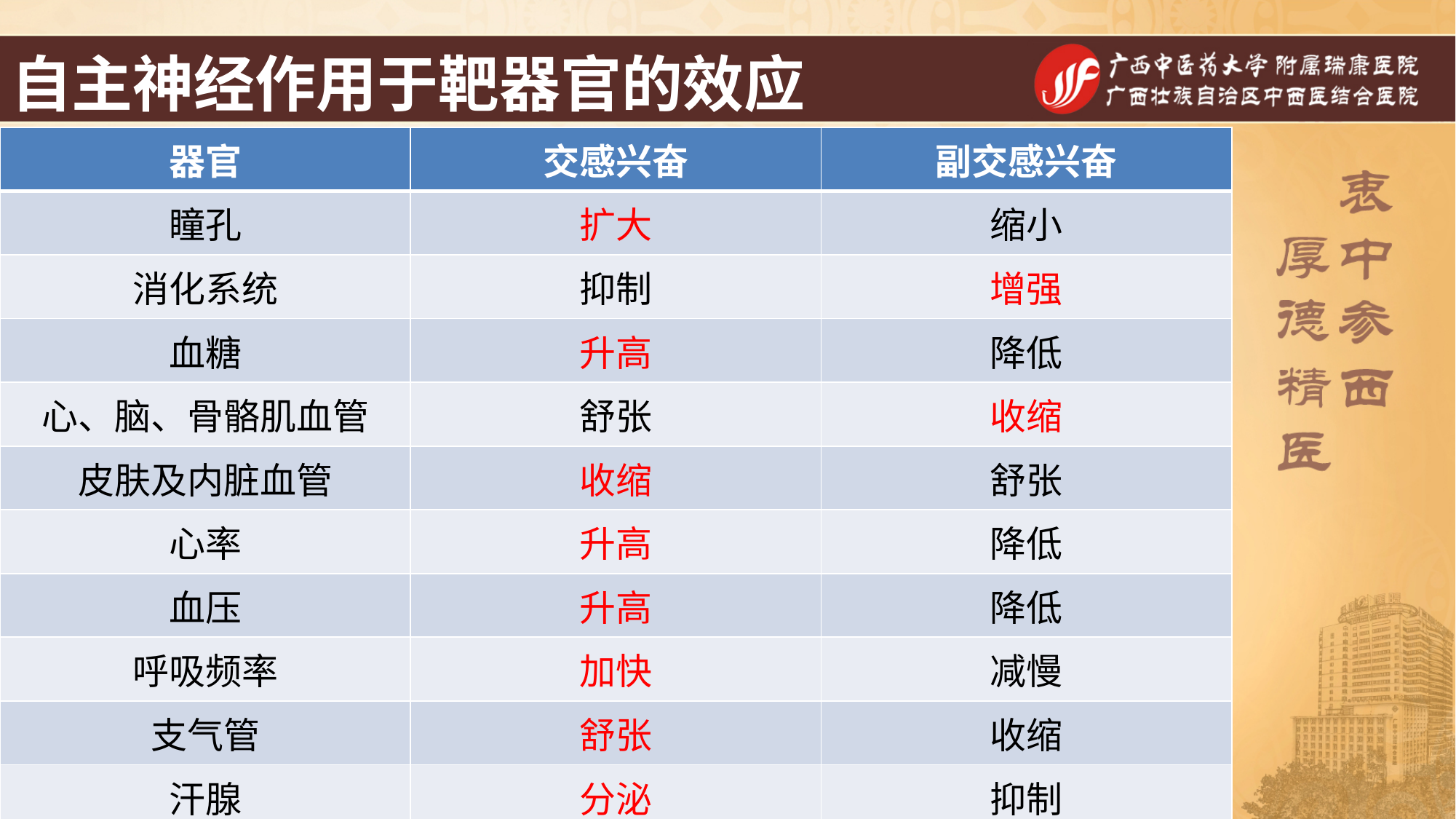

自主神经作用于靶器官的效应
| 器官 | 交感兴奋 | 副交感兴奋 |
| --- | --- | --- |
| 瞳孔 | 扩大 | 缩小 |
| 消化系统 | 抑制 | 增强 |
| 血糖 | 升高 | 降低 |
| 心、脑、骨骼肌血管 | 舒张 | 收缩 |
| 皮肤及内脏血管 | 收缩 | 舒张 |
| 心率 | 升高 | 降低 |
| 血压 | 升高 | 降低 |
| 呼吸频率 | 加快 | 减慢 |
| 支气管 | 舒张 | 收缩 |
| 汗腺 | 分泌 | 抑制 |
| 二便 | 潴留 | 排出 |